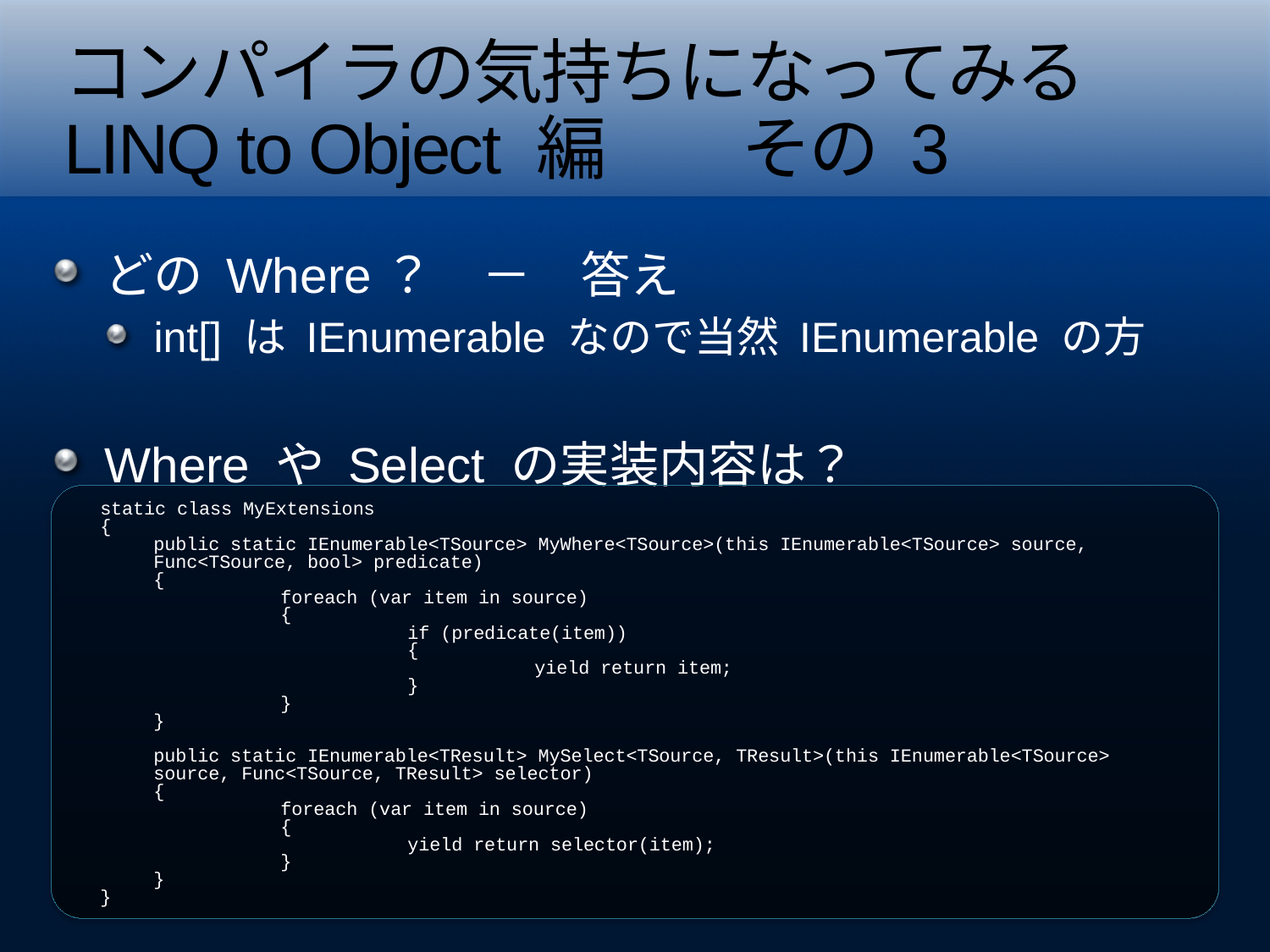

# コンパイラの気持ちになってみる LINQ to Object 編　　その 3
どの Where？　－　答え
int[] は IEnumerable なので当然 IEnumerable の方

Where や Select の実装内容は？

static class MyExtensions
{
	public static IEnumerable<TSource> MyWhere<TSource>(this IEnumerable<TSource> source, Func<TSource, bool> predicate)
	{
		foreach (var item in source)
		{
			if (predicate(item))
			{
				yield return item;
			}
		}
	}

	public static IEnumerable<TResult> MySelect<TSource, TResult>(this IEnumerable<TSource> source, Func<TSource, TResult> selector)
	{
		foreach (var item in source)
		{
			yield return selector(item);
		}
	}
}